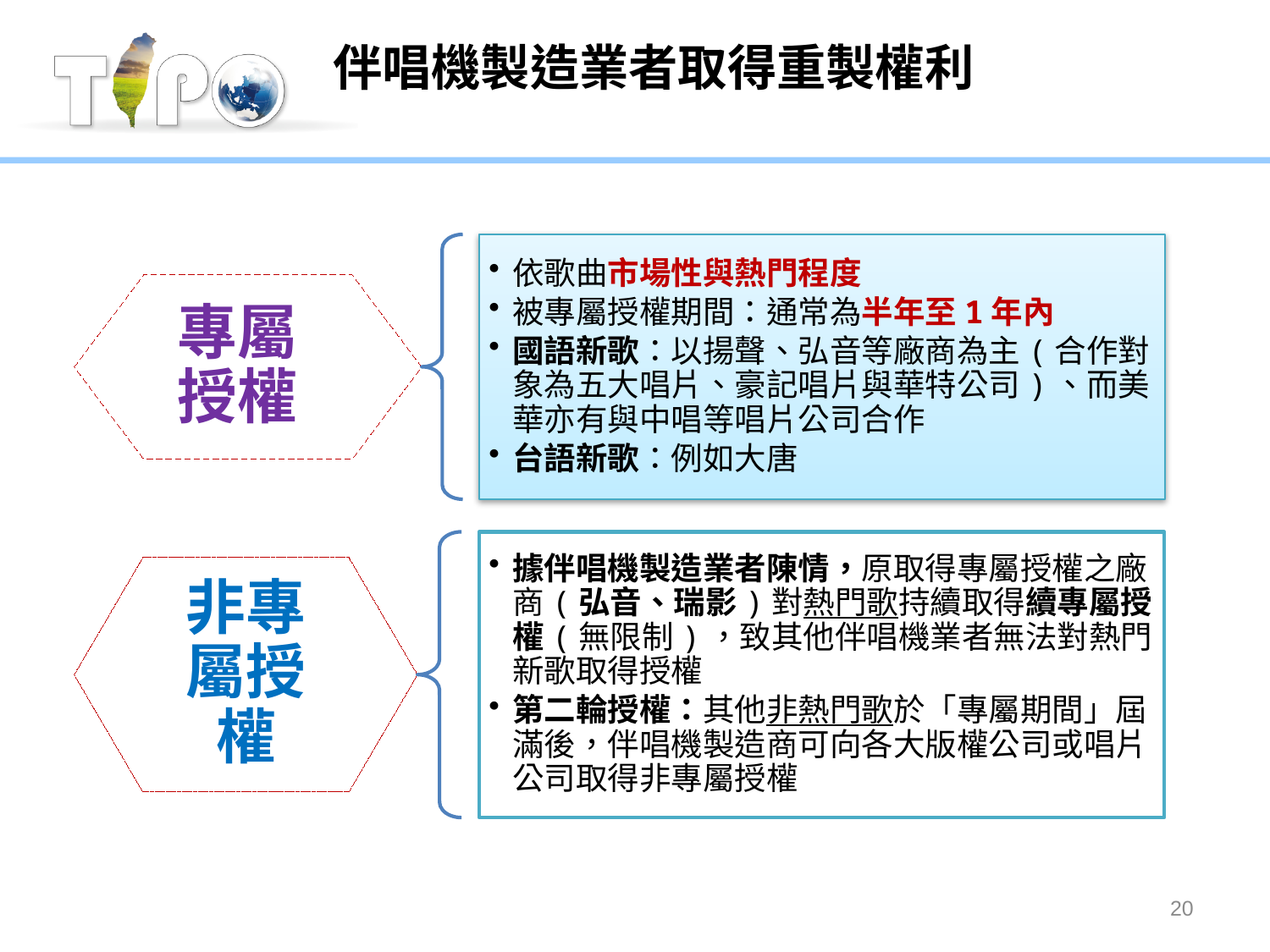

伴唱機製造業者取得重製權利
專屬授權
依歌曲市場性與熱門程度
被專屬授權期間：通常為半年至1年內
國語新歌：以揚聲、弘音等廠商為主(合作對象為五大唱片、豪記唱片與華特公司)、而美華亦有與中唱等唱片公司合作
台語新歌：例如大唐
非專屬授權
據伴唱機製造業者陳情，原取得專屬授權之廠商(弘音、瑞影)對熱門歌持續取得續專屬授權(無限制)，致其他伴唱機業者無法對熱門新歌取得授權
第二輪授權：其他非熱門歌於「專屬期間」屆滿後，伴唱機製造商可向各大版權公司或唱片公司取得非專屬授權
20
20